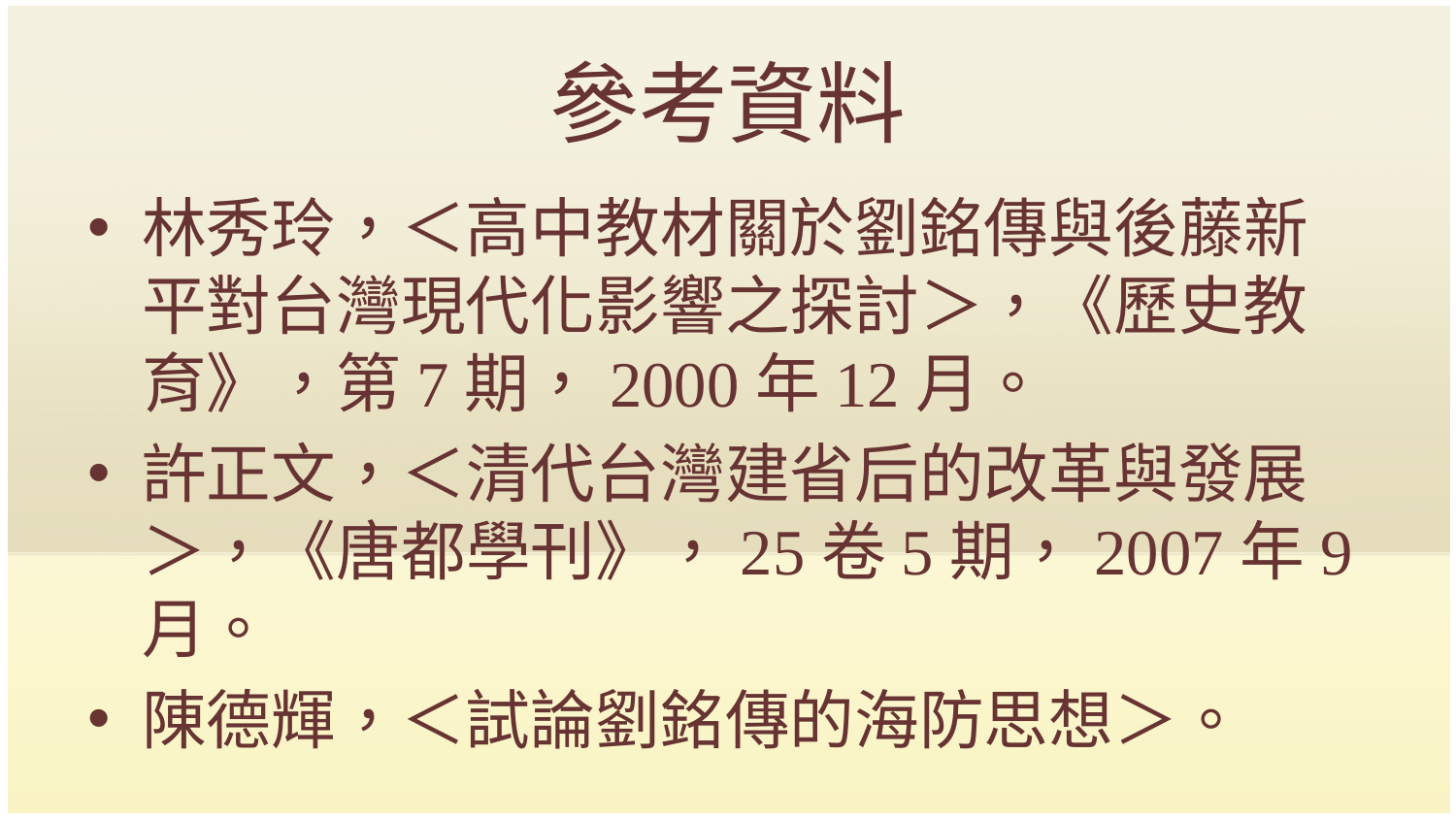

# 參考資料
林秀玲，＜高中教材關於劉銘傳與後藤新平對台灣現代化影響之探討＞，《歷史教育》，第7期，2000年12月。
許正文，＜清代台灣建省后的改革與發展＞，《唐都學刊》，25卷5期，2007年9月。
陳德輝，＜試論劉銘傳的海防思想＞。